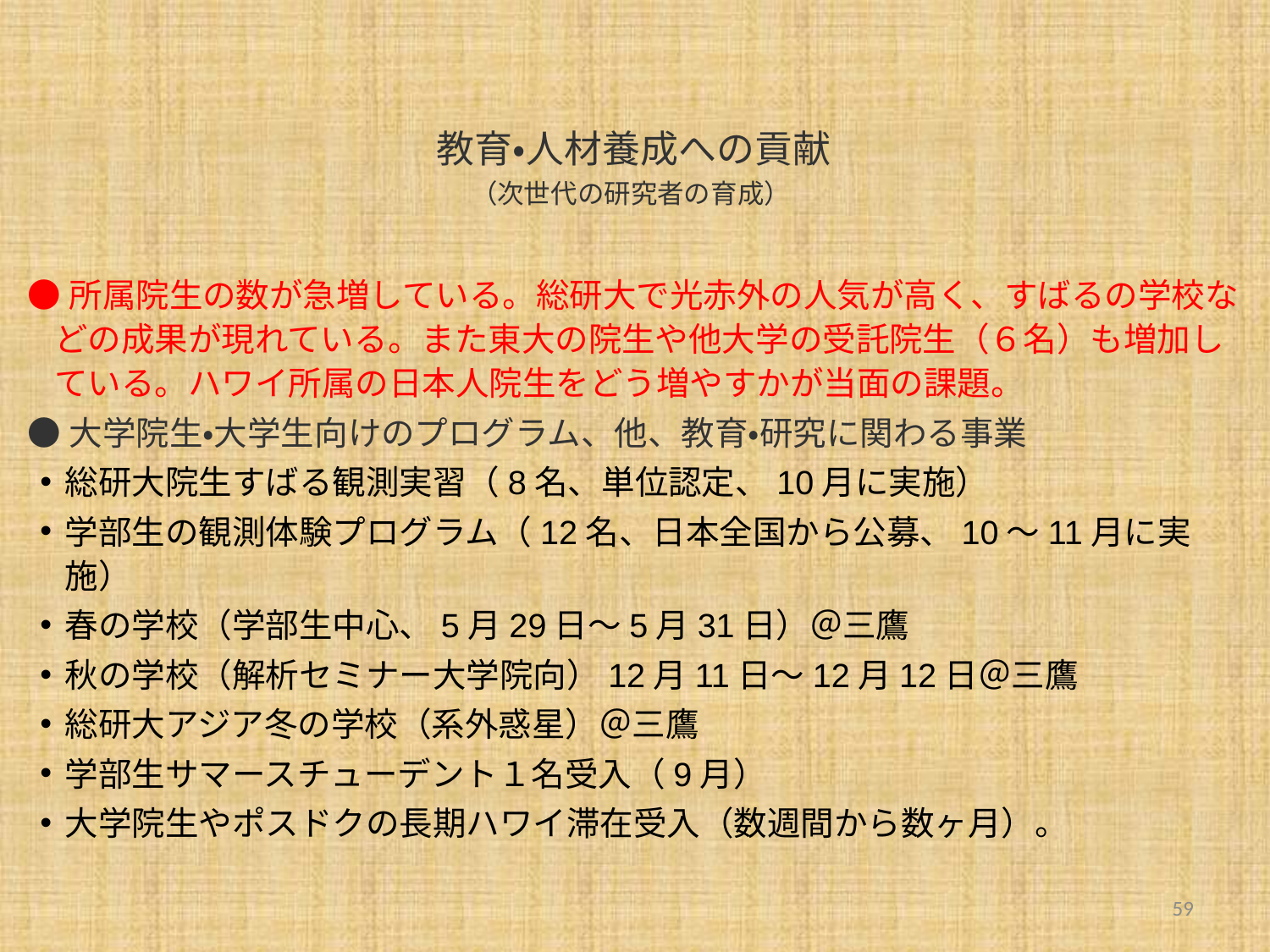

教育・人材養成への貢献
（次世代の研究者の育成）
●所属院生の数が急増している。総研大で光赤外の人気が高く、すばるの学校などの成果が現れている。また東大の院生や他大学の受託院生（６名）も増加している。ハワイ所属の日本人院生をどう増やすかが当面の課題。
●大学院生・大学生向けのプログラム、他、教育・研究に関わる事業
総研大院生すばる観測実習（8名、単位認定、10月に実施）
学部生の観測体験プログラム（12名、日本全国から公募、10〜11月に実施）
春の学校（学部生中心、5月29日〜5月31日）＠三鷹
秋の学校（解析セミナー大学院向）12月11日〜12月12日＠三鷹
総研大アジア冬の学校（系外惑星）＠三鷹
学部生サマースチューデント１名受入（9月）
大学院生やポスドクの長期ハワイ滞在受入（数週間から数ヶ月）。
59